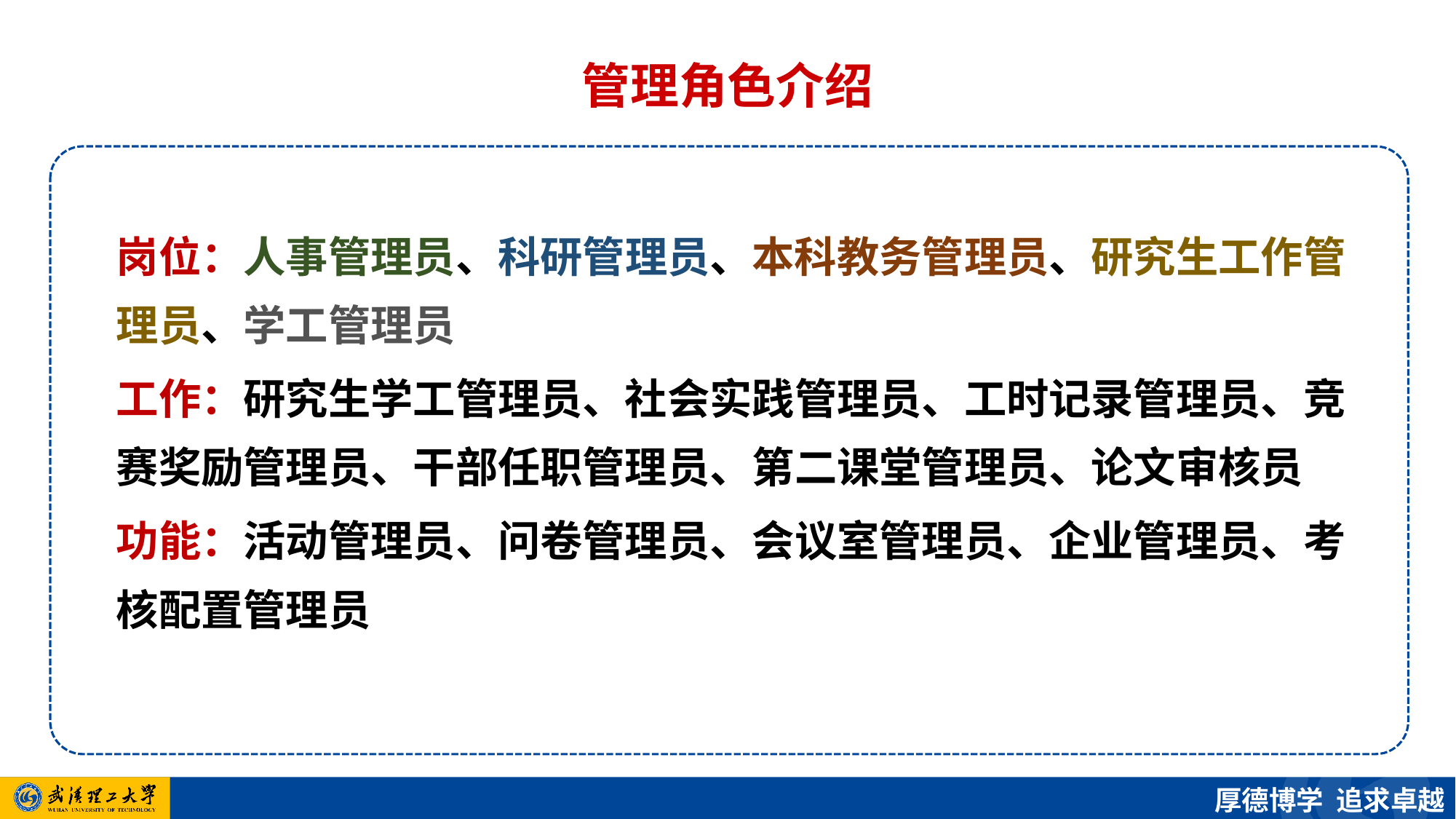

管理角色介绍

岗位：人事管理员、科研管理员、本科教务管理员、研究生工作管理员、学工管理员
工作：研究生学工管理员、社会实践管理员、工时记录管理员、竞赛奖励管理员、干部任职管理员、第二课堂管理员、论文审核员
功能：活动管理员、问卷管理员、会议室管理员、企业管理员、考核配置管理员